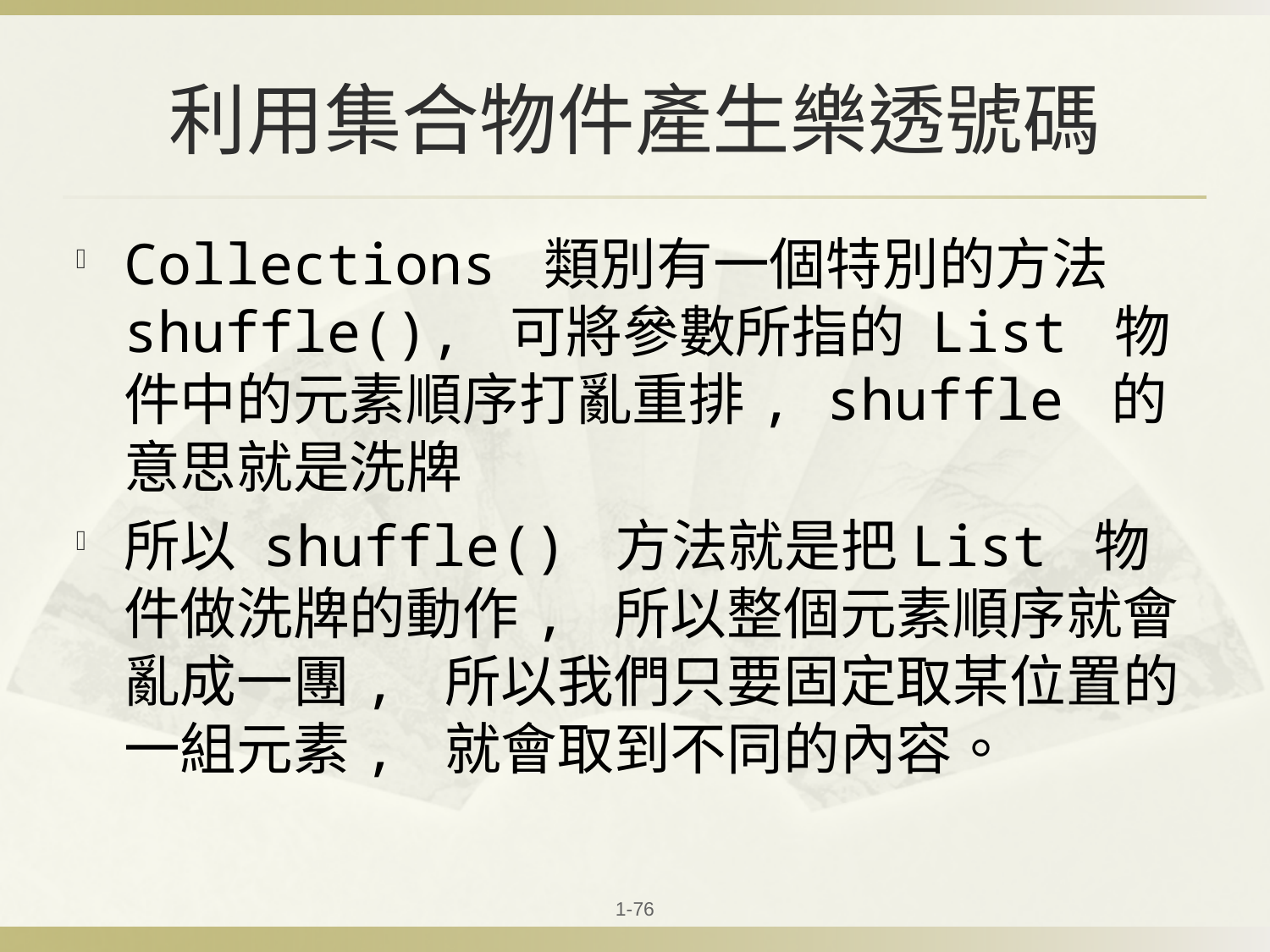

# 利用集合物件產生樂透號碼
Collections 類別有一個特別的方法 shuffle(), 可將參數所指的 List 物件中的元素順序打亂重排, shuffle 的意思就是洗牌
所以 shuffle() 方法就是把List 物件做洗牌的動作, 所以整個元素順序就會亂成一團, 所以我們只要固定取某位置的一組元素, 就會取到不同的內容。
1-76